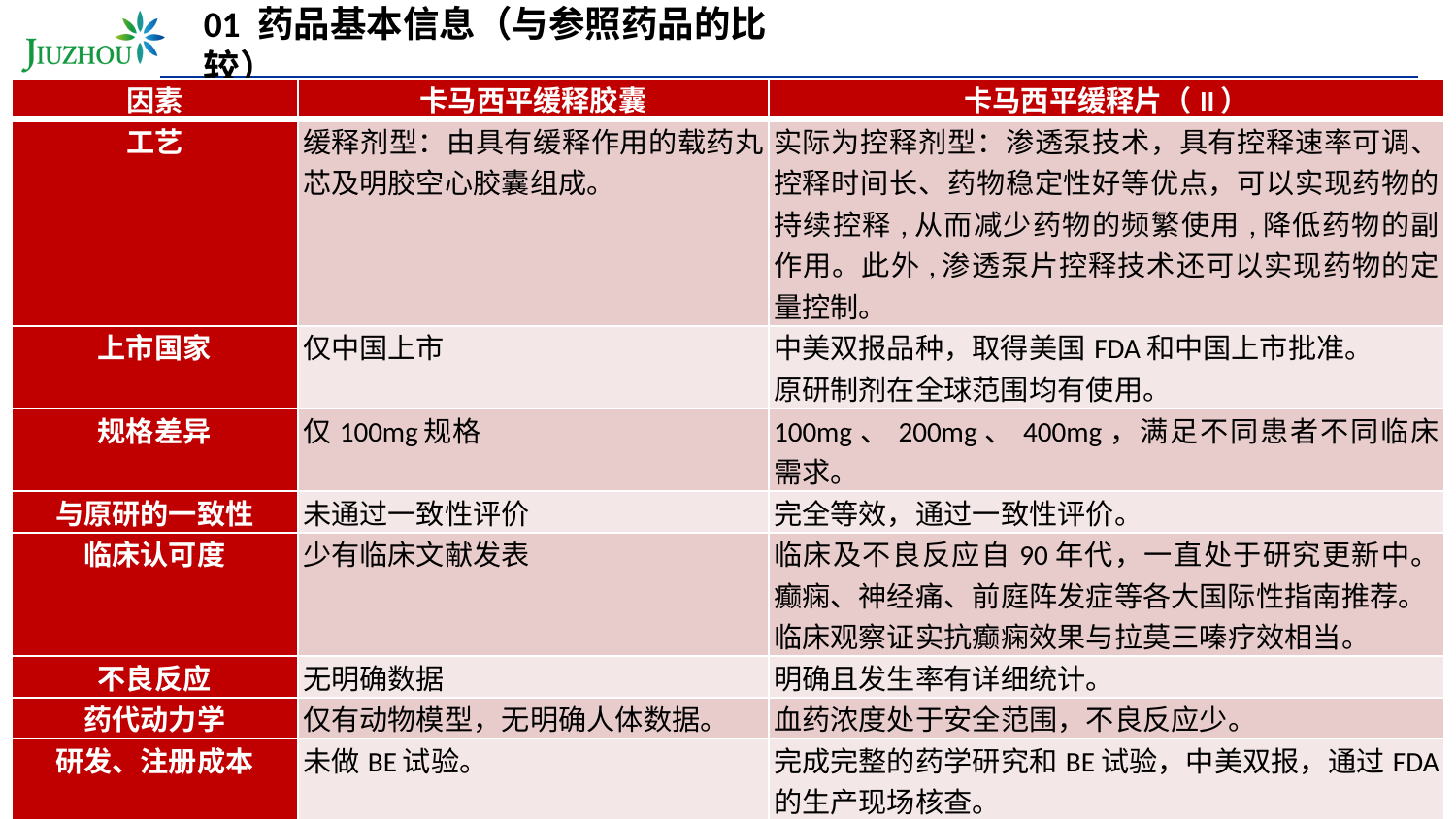

# 01 药品基本信息（与参照药品的比较）
| 因素 | 卡马西平缓释胶囊 | 卡马西平缓释片（II） |
| --- | --- | --- |
| 工艺 | 缓释剂型：由具有缓释作用的载药丸芯及明胶空心胶囊组成。 | 实际为控释剂型：渗透泵技术，具有控释速率可调、控释时间长、药物稳定性好等优点，可以实现药物的持续控释,从而减少药物的频繁使用,降低药物的副作用。此外,渗透泵片控释技术还可以实现药物的定量控制。 |
| 上市国家 | 仅中国上市 | 中美双报品种，取得美国FDA和中国上市批准。 原研制剂在全球范围均有使用。 |
| 规格差异 | 仅100mg规格 | 100mg、200mg、400mg，满足不同患者不同临床需求。 |
| 与原研的一致性 | 未通过一致性评价 | 完全等效，通过一致性评价。 |
| 临床认可度 | 少有临床文献发表 | 临床及不良反应自90年代，一直处于研究更新中。癫痫、神经痛、前庭阵发症等各大国际性指南推荐。 临床观察证实抗癫痫效果与拉莫三嗪疗效相当。 |
| 不良反应 | 无明确数据 | 明确且发生率有详细统计。 |
| 药代动力学 | 仅有动物模型，无明确人体数据。 | 血药浓度处于安全范围，不良反应少。 |
| 研发、注册成本 | 未做BE试验。 | 完成完整的药学研究和BE试验，中美双报，通过FDA的生产现场核查。 |
| 医保情况 | 医保乙类 ★(988) 缓释控释剂型 | 本品符合现行医保目录中的控释剂型，但由于通用名命名为缓释片II，目前不在医保目录 该产品在美国为医保产品 |